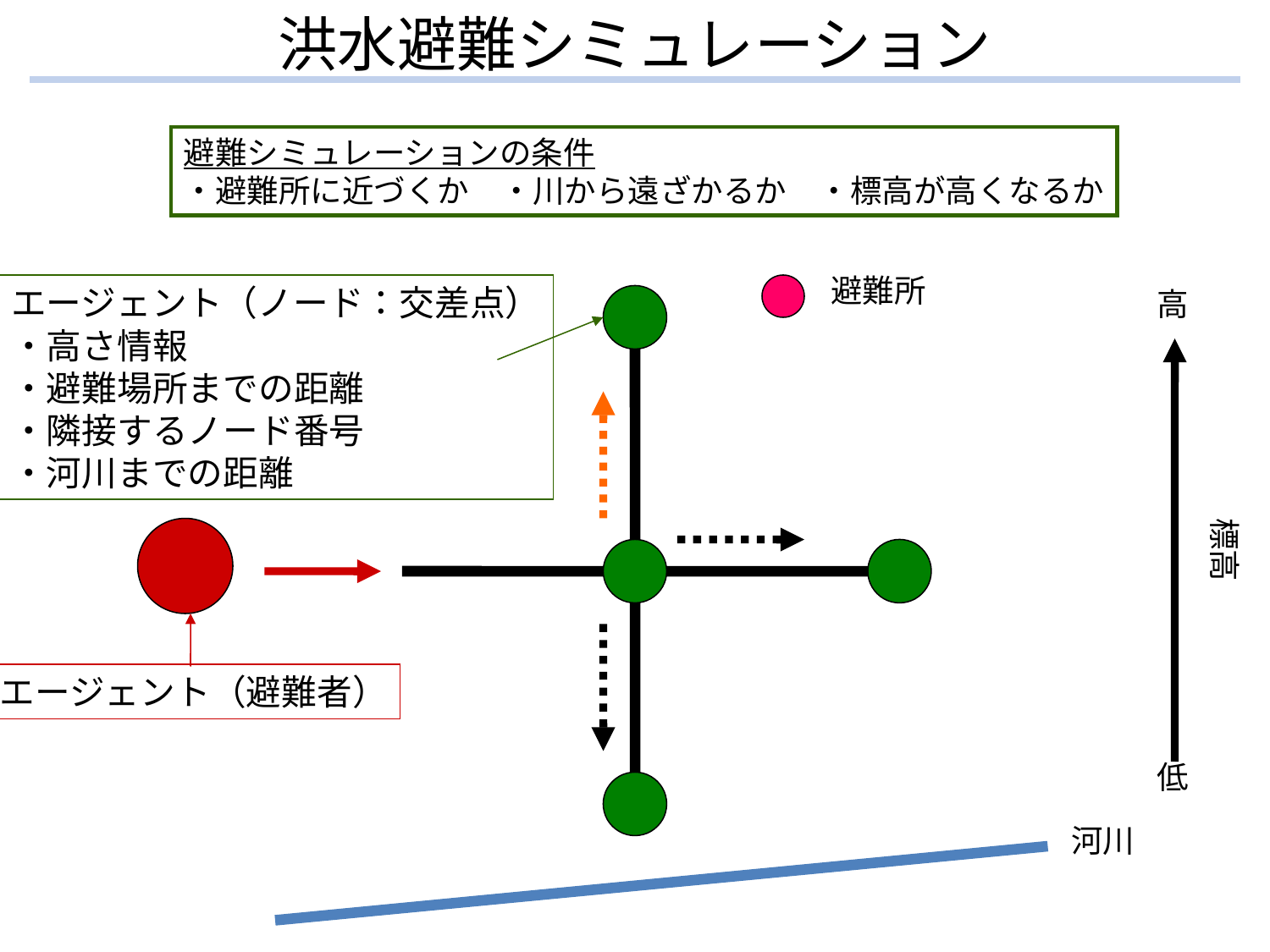

# 洪水避難シミュレーション
避難シミュレーションの条件
・避難所に近づくか　・川から遠ざかるか　・標高が高くなるか
避難所
エージェント（ノード：交差点）
・高さ情報
・避難場所までの距離
・隣接するノード番号
・河川までの距離

高

標高

エージェント（避難者）
低

河川